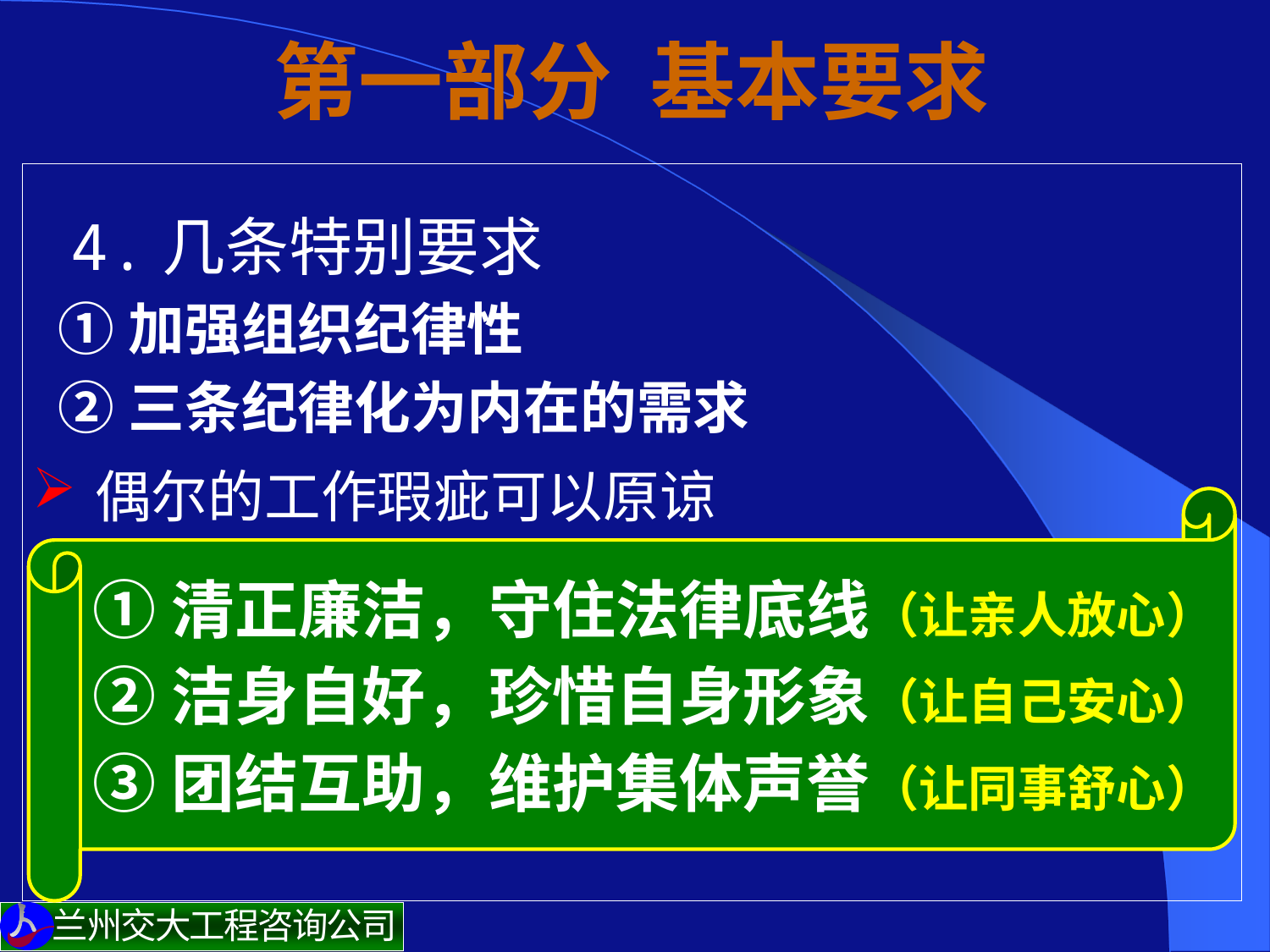

# 第一部分  基本要求
 4.几条特别要求
  ①加强组织纪律性
  ②三条纪律化为内在的需求
偶尔的工作瑕疵可以原谅
无心的工作失误，内部处罚，对外保护
职务犯罪，内部严厉处罚，对外交司法处理
①清正廉洁，守住法律底线（让亲人放心）
②洁身自好，珍惜自身形象（让自己安心）
③团结互助，维护集体声誉（让同事舒心）